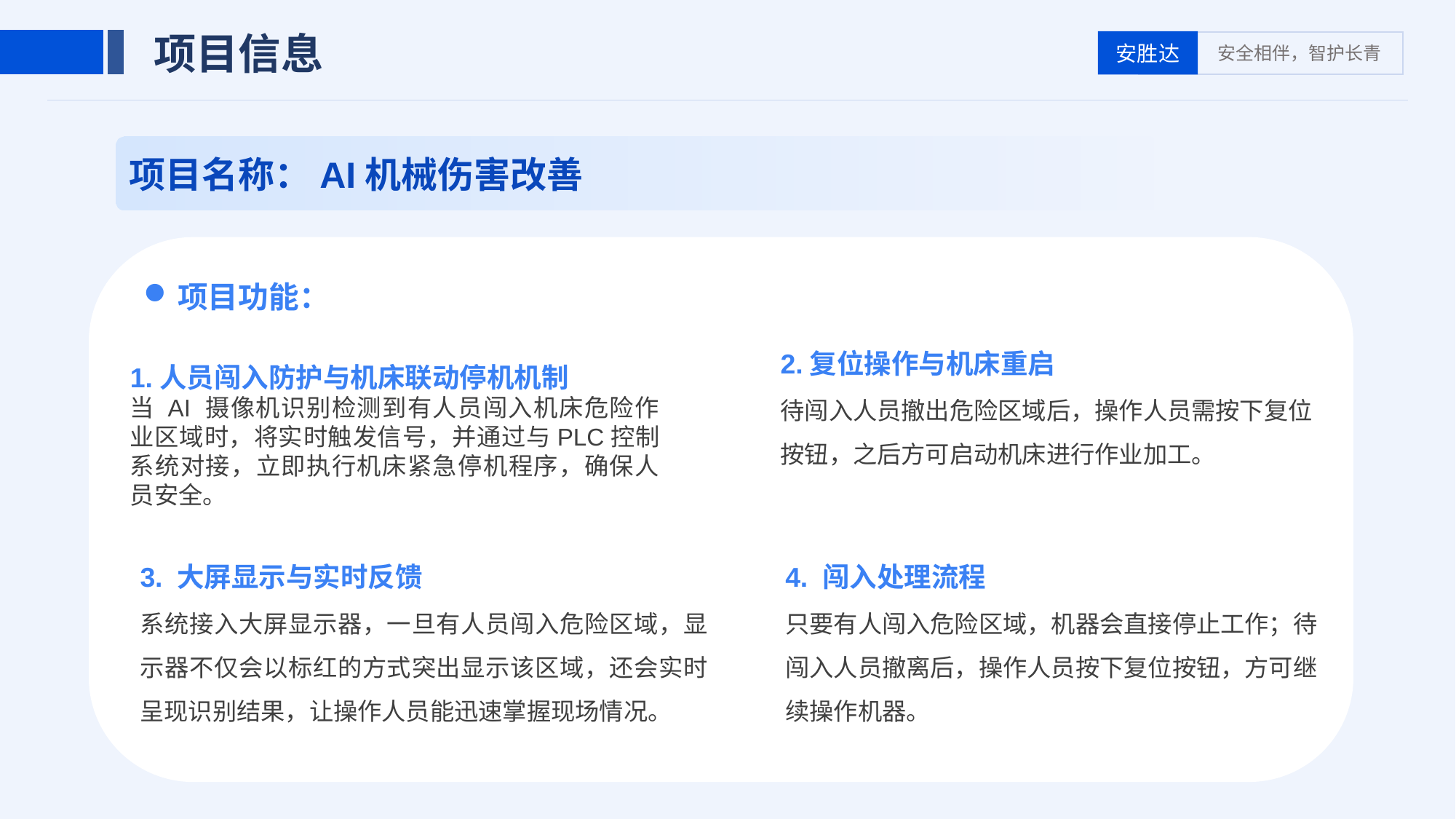

项目信息
项目名称：AI机械伤害改善

项目功能：
2.复位操作与机床重启
待闯入人员撤出危险区域后，操作人员需按下复位按钮，之后方可启动机床进行作业加工。
1.人员闯入防护与机床联动停机机制
当 AI 摄像机识别检测到有人员闯入机床危险作业区域时，将实时触发信号，并通过与PLC控制系统对接，立即执行机床紧急停机程序，确保人员安全。
3. 大屏显示与实时反馈
系统接入大屏显示器，一旦有人员闯入危险区域，显示器不仅会以标红的方式突出显示该区域，还会实时呈现识别结果，让操作人员能迅速掌握现场情况。
4. 闯入处理流程
只要有人闯入危险区域，机器会直接停止工作；待闯入人员撤离后，操作人员按下复位按钮，方可继续操作机器。